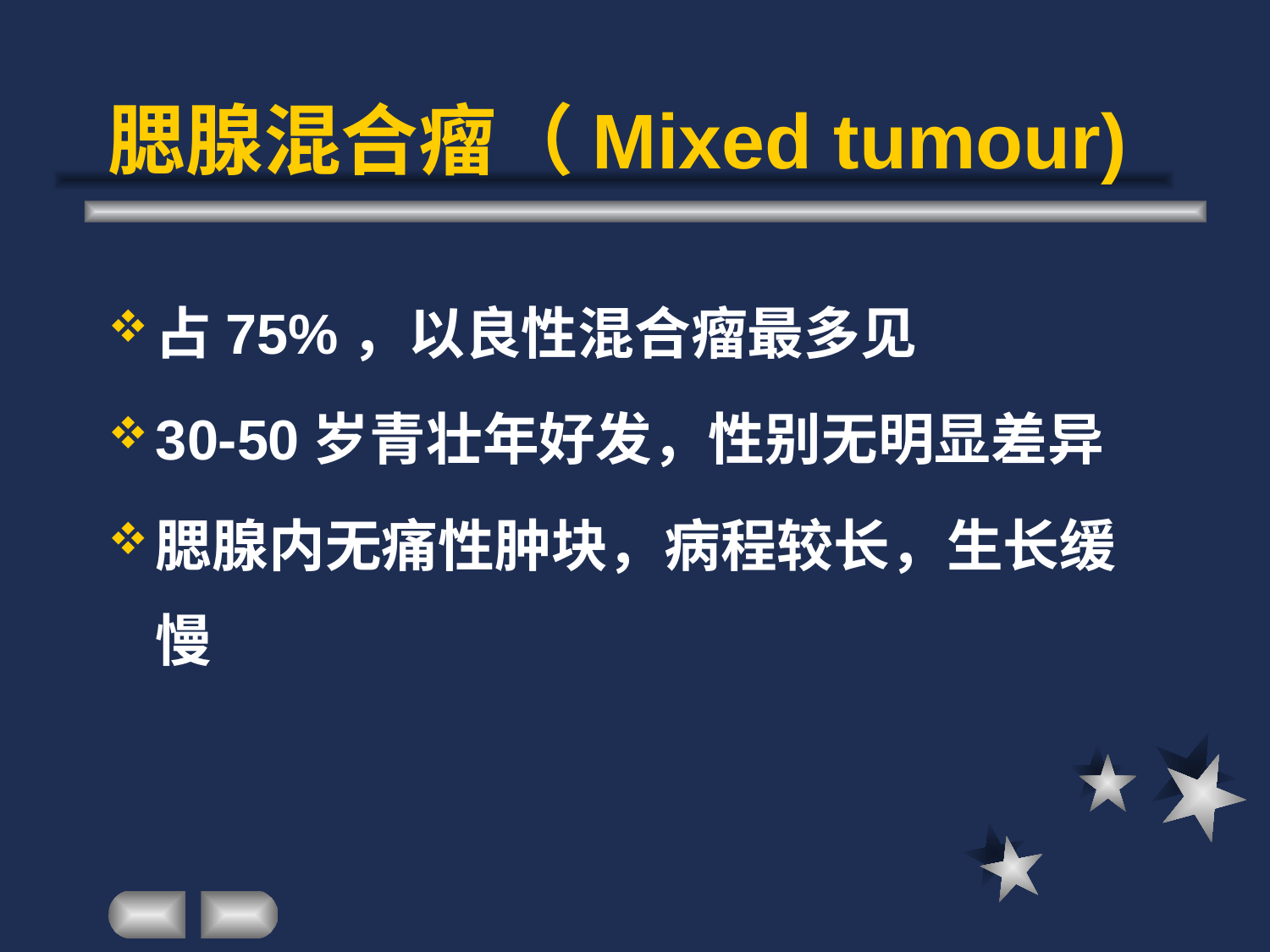

# 腮腺混合瘤（Mixed tumour)
占75%，以良性混合瘤最多见
30-50岁青壮年好发，性别无明显差异
腮腺内无痛性肿块，病程较长，生长缓慢